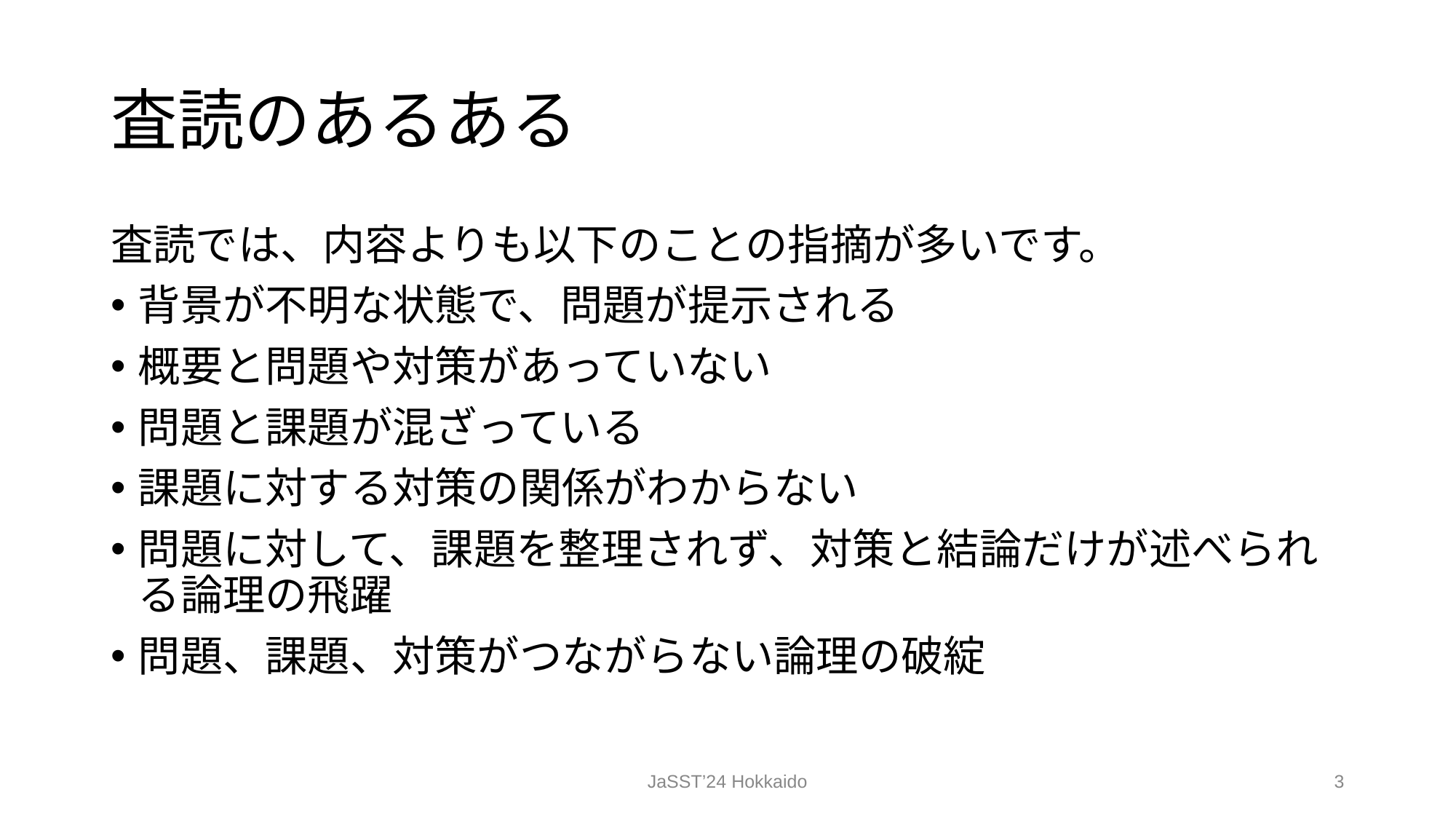

# 査読のあるある
査読では、内容よりも以下のことの指摘が多いです。
背景が不明な状態で、問題が提示される
概要と問題や対策があっていない
問題と課題が混ざっている
課題に対する対策の関係がわからない
問題に対して、課題を整理されず、対策と結論だけが述べられる論理の飛躍
問題、課題、対策がつながらない論理の破綻
JaSST’24 Hokkaido
3